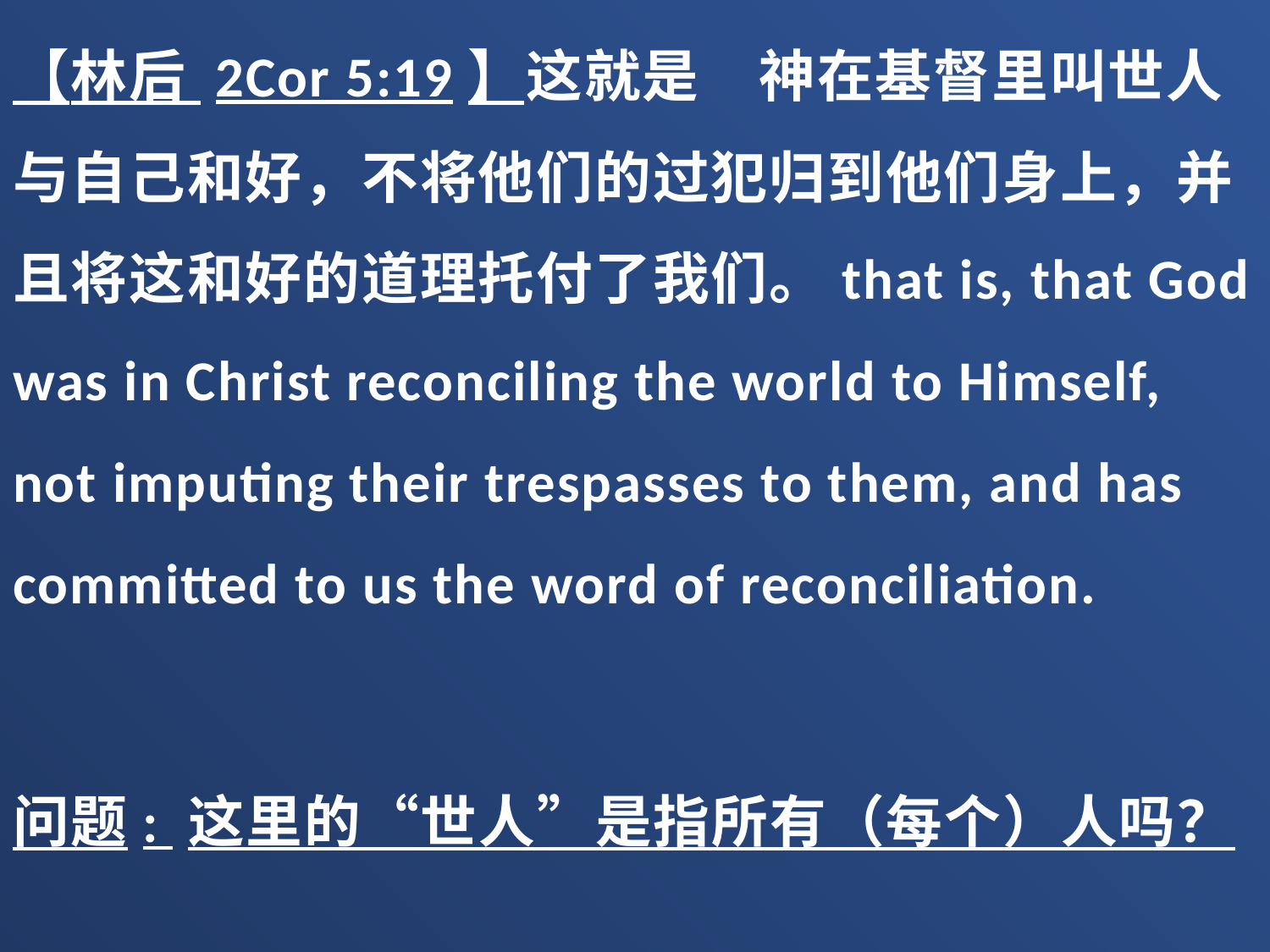

【林后 2Cor 5:19】这就是　神在基督里叫世人与自己和好，不将他们的过犯归到他们身上，并且将这和好的道理托付了我们。that is, that God was in Christ reconciling the world to Himself, not imputing their trespasses to them, and has committed to us the word of reconciliation.

问题: 这里的“世人”是指所有（每个）人吗？